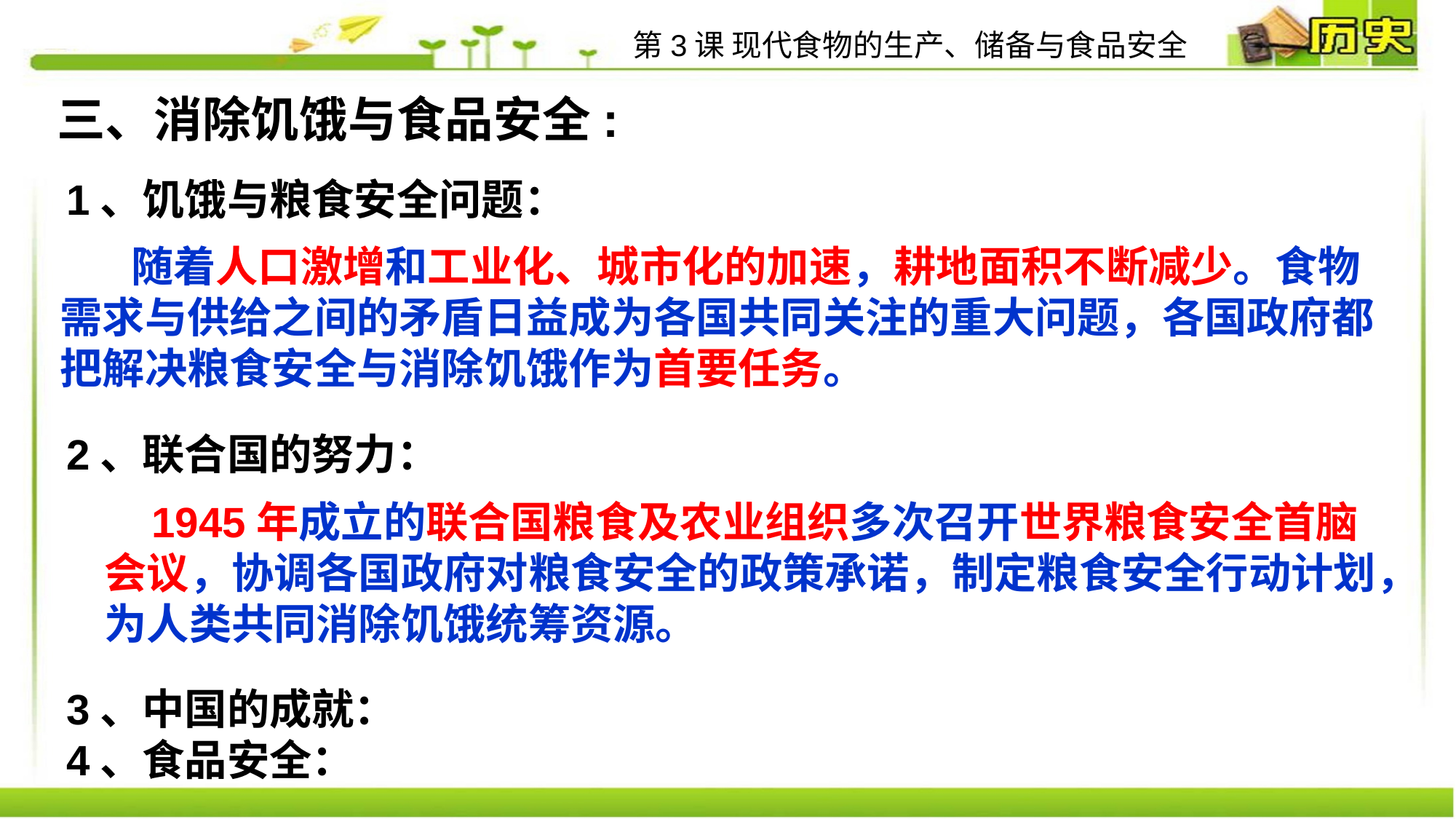

第3课 现代食物的生产、储备与食品安全
三、消除饥饿与食品安全:
1、饥饿与粮食安全问题：

2、联合国的努力：

3、中国的成就：
4、食品安全：
   随着人口激增和工业化、城市化的加速，耕地面积不断减少。食物需求与供给之间的矛盾日益成为各国共同关注的重大问题，各国政府都把解决粮食安全与消除饥饿作为首要任务。
    1945年成立的联合国粮食及农业组织多次召开世界粮食安全首脑会议，协调各国政府对粮食安全的政策承诺，制定粮食安全行动计划，为人类共同消除饥饿统筹资源。